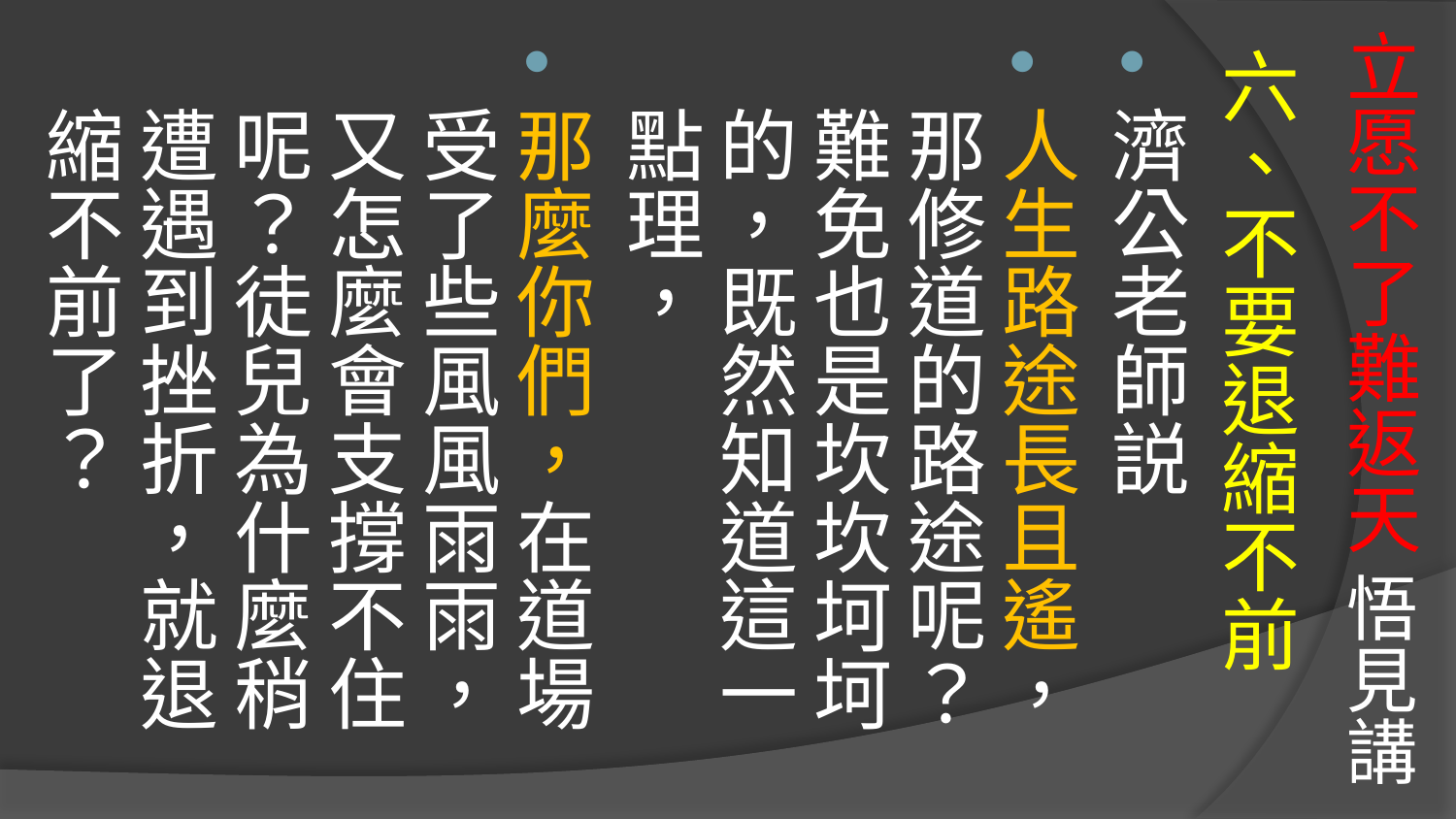

# 立愿不了難返天 悟見講
六、不要退縮不前
濟公老師説
人生路途長且遙，那修道的路途呢？難免也是坎坎坷坷的，既然知道這一點理，
那麼你們，在道場受了些風風雨雨，又怎麼會支撐不住呢？徒兒為什麼稍遭遇到挫折，就退縮不前了？